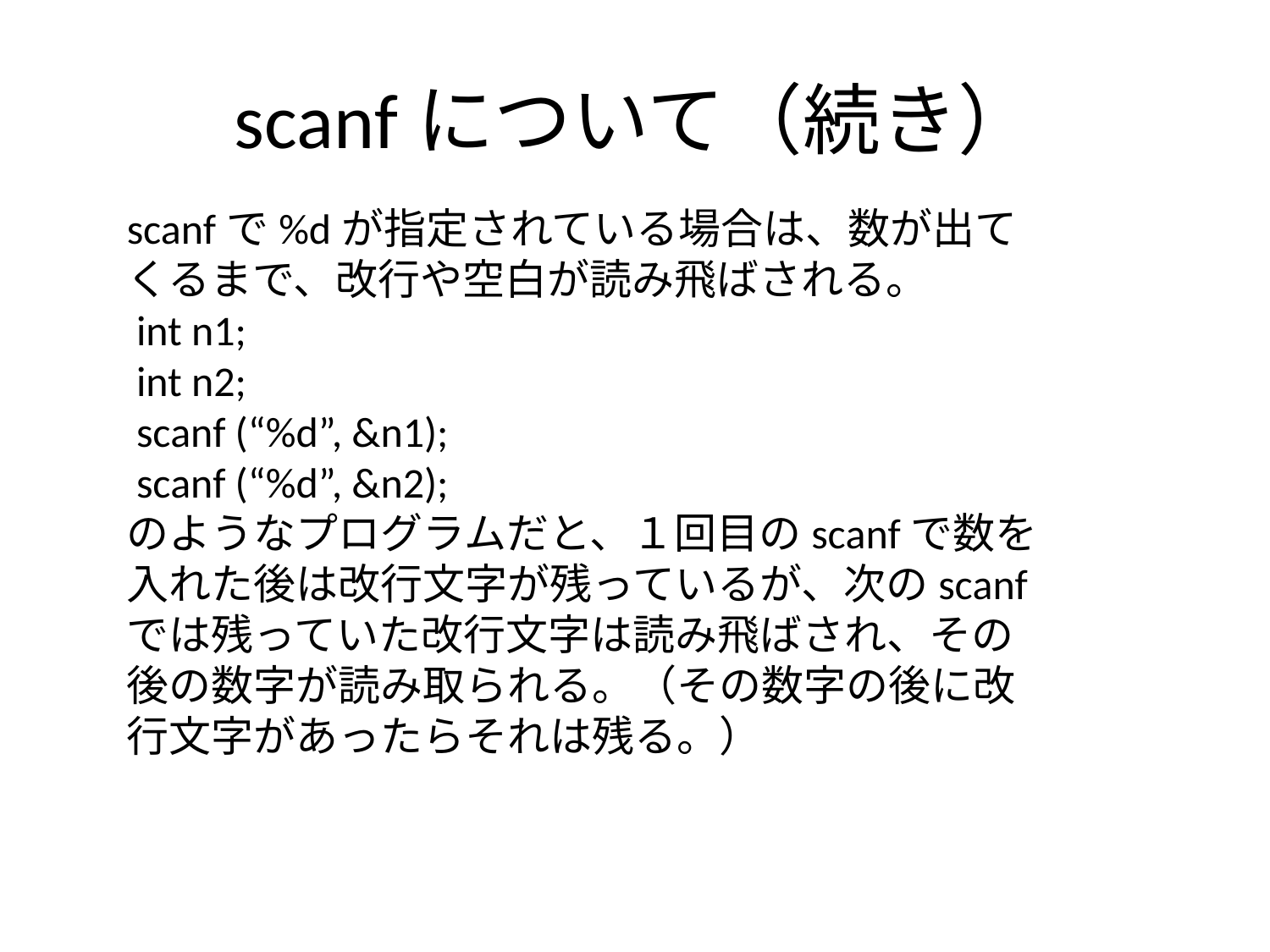

# scanfについて（続き）
scanfで%dが指定されている場合は、数が出てくるまで、改行や空白が読み飛ばされる。
 int n1;
 int n2;
 scanf (“%d”, &n1);
 scanf (“%d”, &n2);
のようなプログラムだと、１回目のscanfで数を入れた後は改行文字が残っているが、次のscanfでは残っていた改行文字は読み飛ばされ、その後の数字が読み取られる。（その数字の後に改行文字があったらそれは残る。）